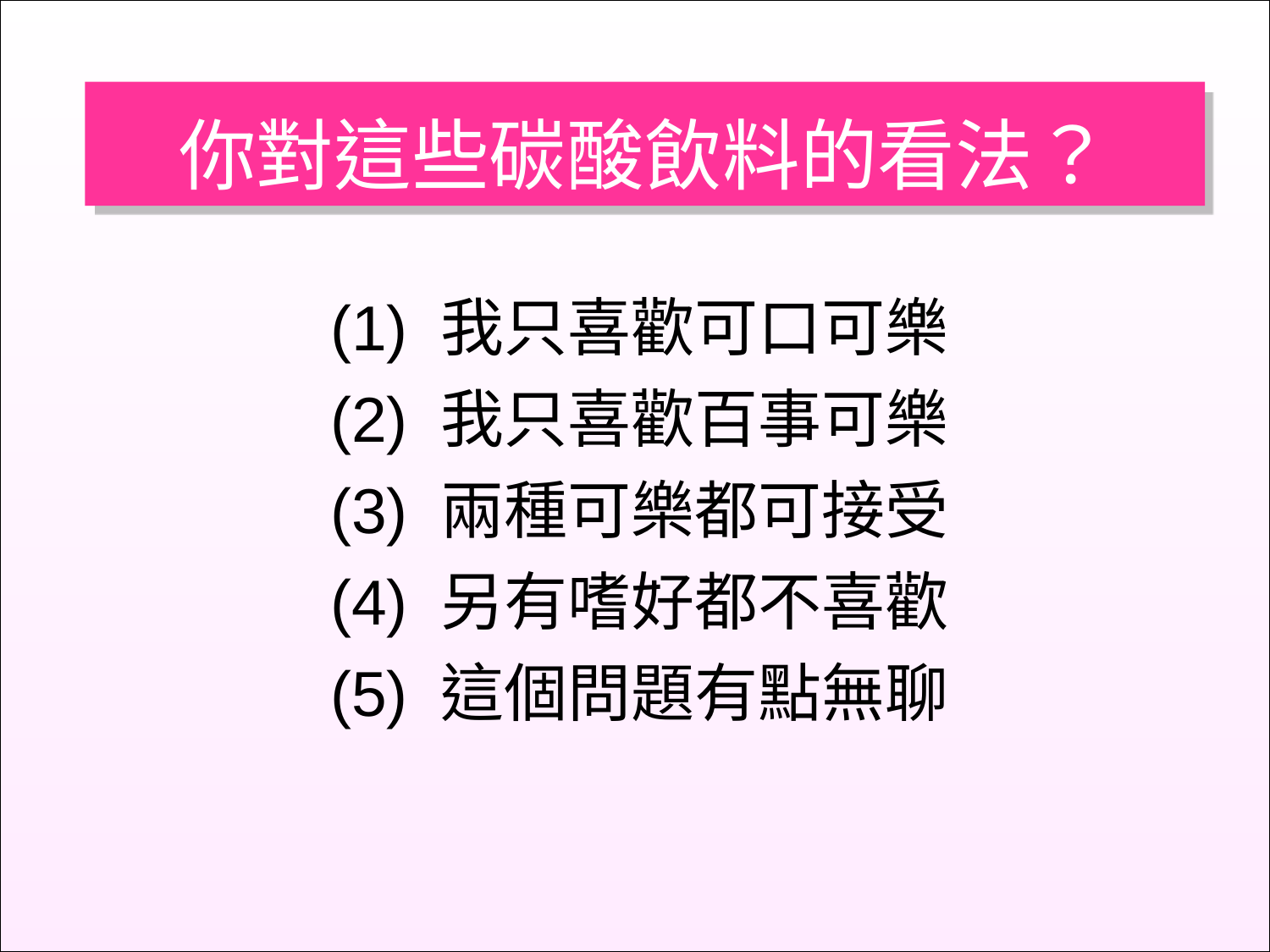

你對這些碳酸飲料的看法？
(1) 我只喜歡可口可樂
(2) 我只喜歡百事可樂
(3) 兩種可樂都可接受
(4) 另有嗜好都不喜歡
(5) 這個問題有點無聊